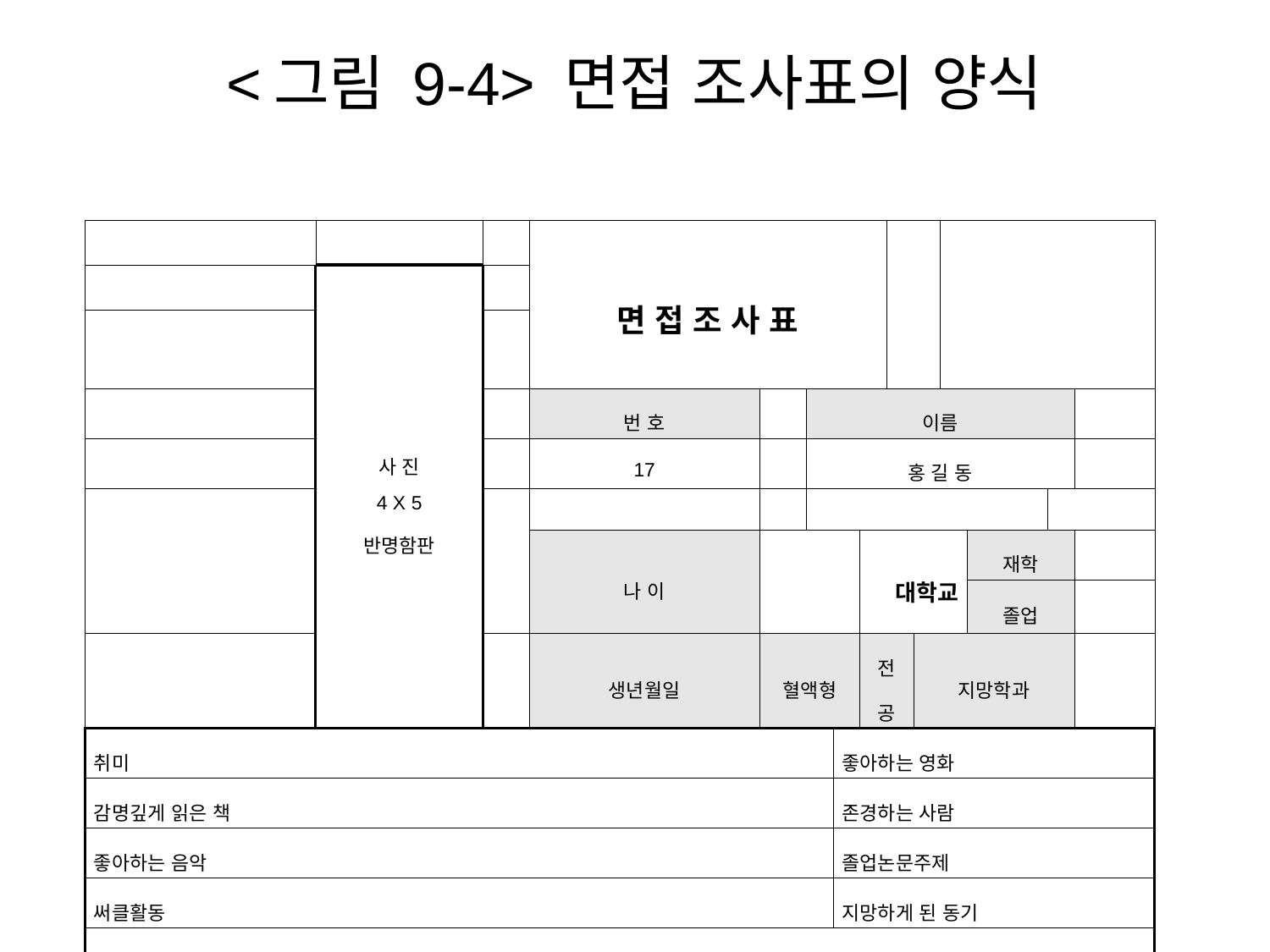

# <그림 9-4> 면접 조사표의 양식
|  |  |  | 면 접 조 사 표 |  |  |  |  |  |  |  |  |  |  |
| --- | --- | --- | --- | --- | --- | --- | --- | --- | --- | --- | --- | --- | --- |
|  | 사 진 4 X 5 반명함판 |  |  |  |  |  |  |  |  |  |  |  |  |
|  |  |  |  |  |  |  |  |  |  |  |  |  |  |
|  |  |  | 번 호 |  | 이름 |  |  |  |  |  |  |  |  |
|  |  |  | 17 |  | 홍 길 동 |  |  |  |  |  |  |  |  |
|  |  |  |  |  |  |  |  |  |  |  |  |  |  |
|  |  |  | 나 이 |  |  |  | 대학교 |  |  |  | 재학 |  |  |
|  |  |  |  |  |  |  |  |  |  |  | 졸업 |  |  |
|  |  |  | 생년월일 | 혈액형 |  |  | 전공 |  | 지망학과 |  |  |  |  |
| 취미 |  |  |  |  |  | 좋아하는 영화 |  |  |  |  |  |  |  |
| 감명깊게 읽은 책 |  |  |  |  |  | 존경하는 사람 |  |  |  |  |  |  |  |
| 좋아하는 음악 |  |  |  |  |  | 졸업논문주제 |  |  |  |  |  |  |  |
| 써클활동 |  |  |  |  |  | 지망하게 된 동기 |  |  |  |  |  |  |  |
| 자기PR |  |  |  |  |  |  |  |  |  |  |  |  |  |